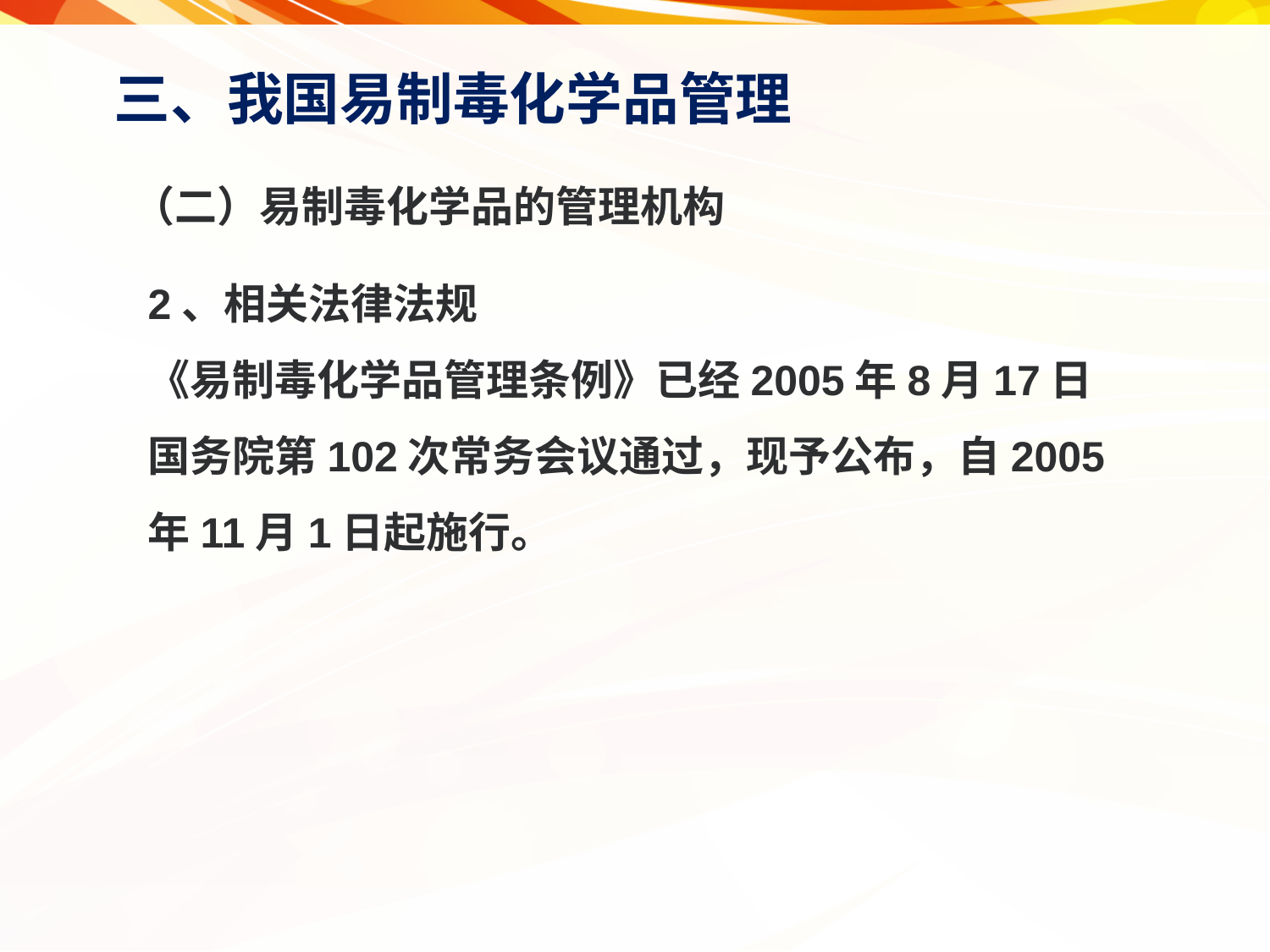

三、我国易制毒化学品管理
（二）易制毒化学品的管理机构
2、相关法律法规
《易制毒化学品管理条例》已经2005年8月17日国务院第102次常务会议通过，现予公布，自2005年11月1日起施行。